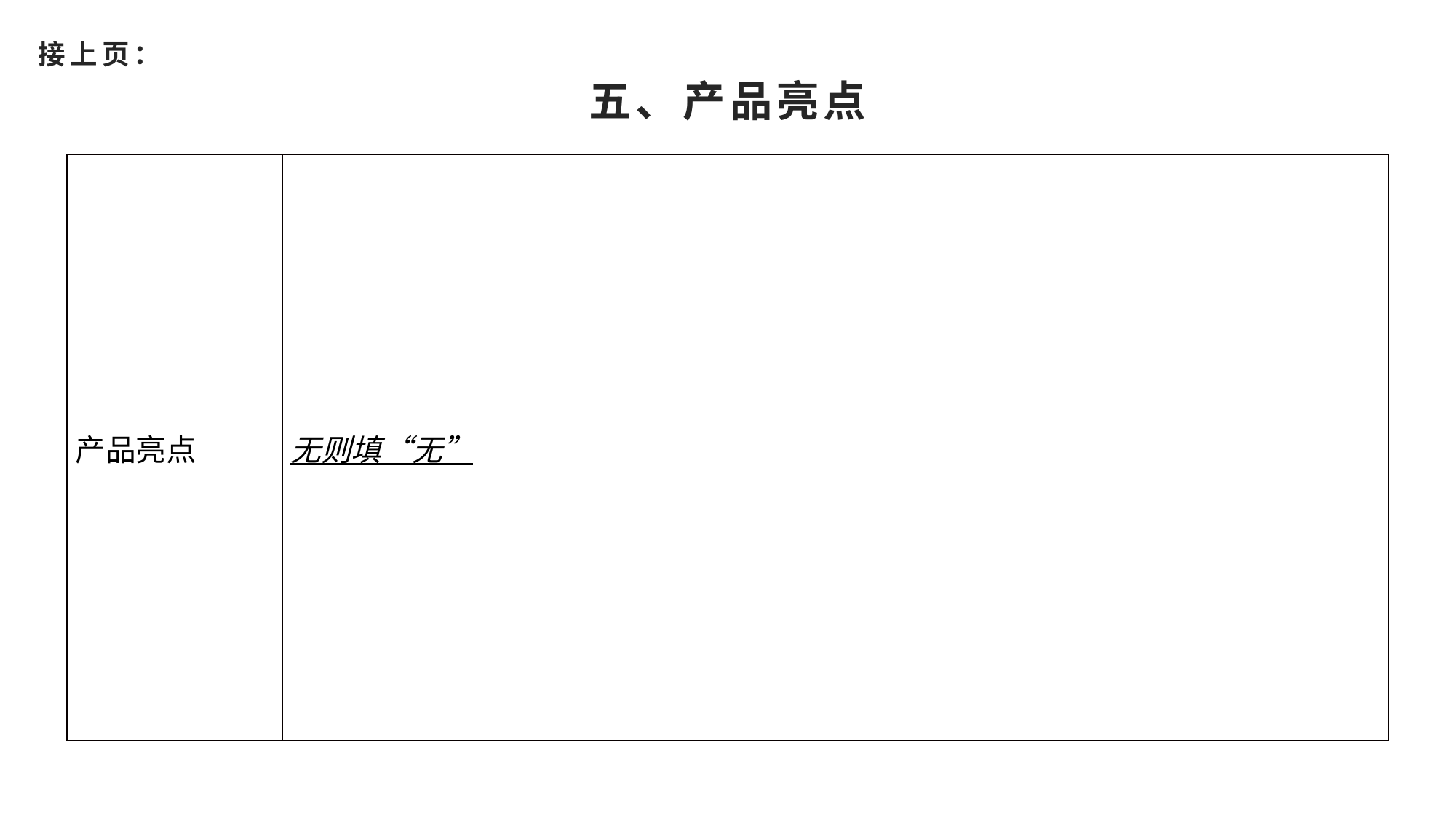

接上页：
# 五、产品亮点

| 产品亮点 | 无则填“无” |
| --- | --- |